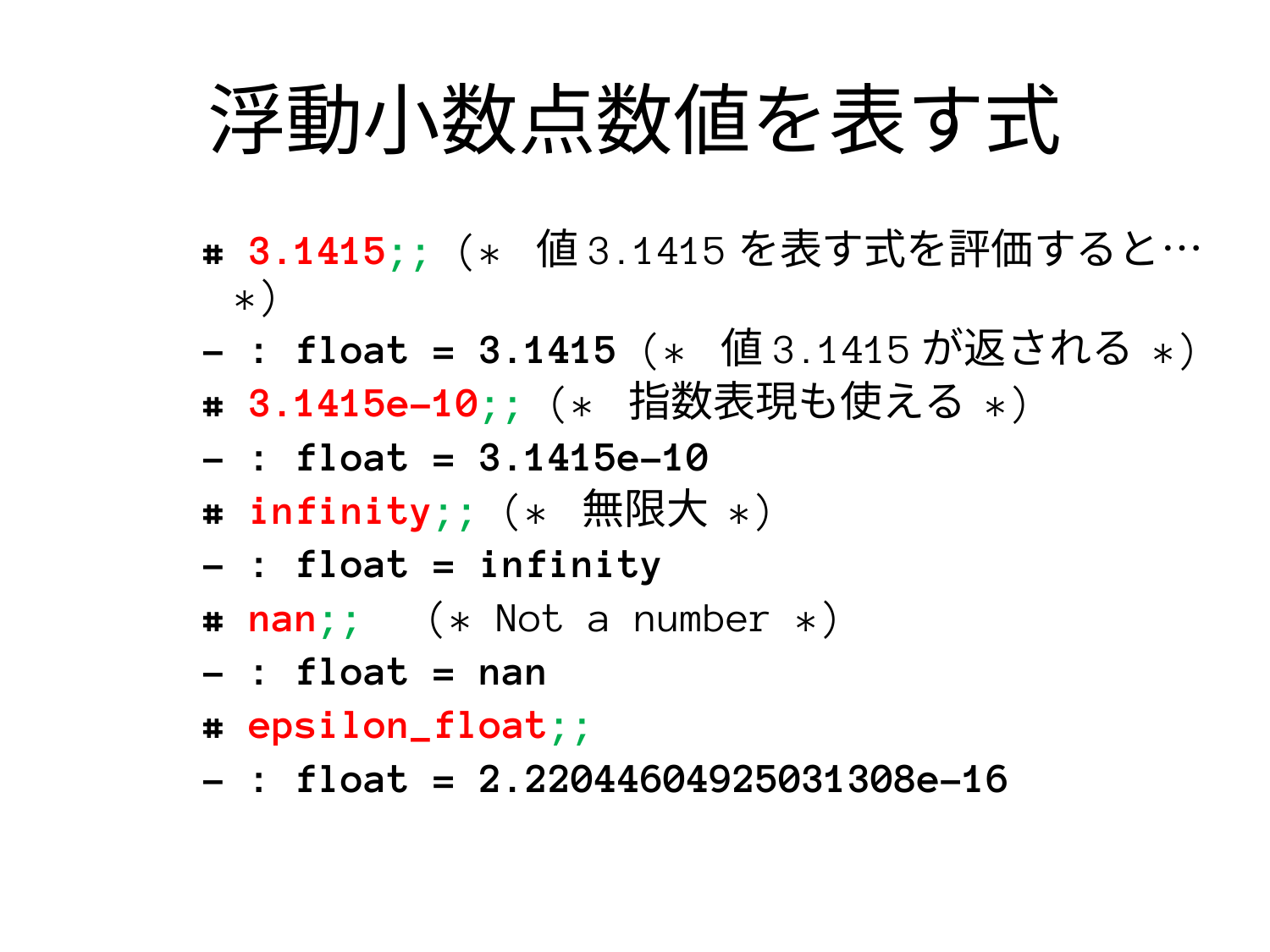

# 浮動小数点数値を表す式
# 3.1415;; (* 値3.1415を表す式を評価すると… *)
- : float = 3.1415 (* 値3.1415が返される *)
# 3.1415e-10;; (* 指数表現も使える *)
- : float = 3.1415e-10
# infinity;; (* 無限大 *)
- : float = infinity
# nan;;　(* Not a number *)
- : float = nan
# epsilon_float;;
- : float = 2.22044604925031308e-16